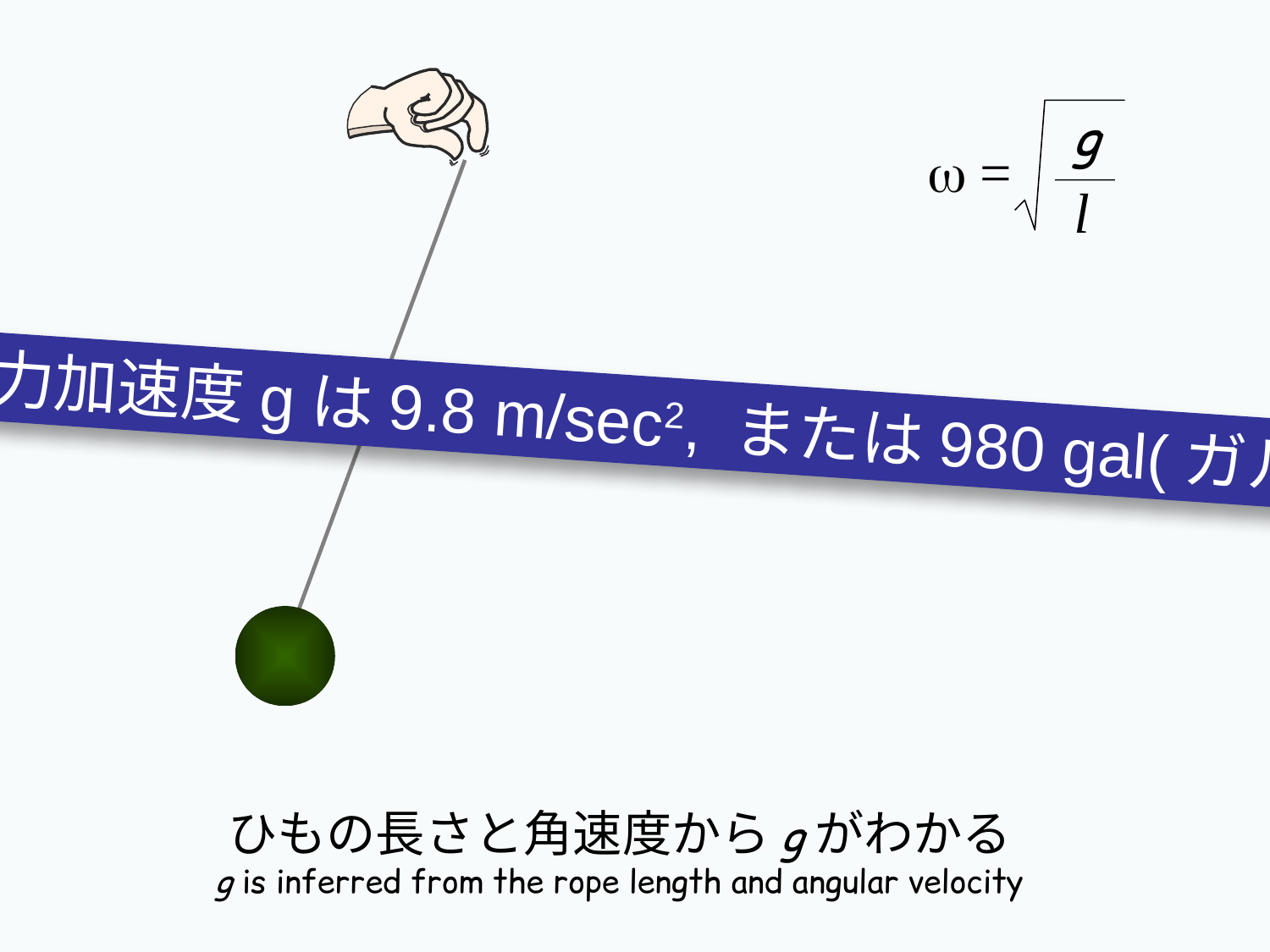

g
ω =
l

重力加速度gは9.8 m/sec2, または980 gal(ガル)

ひもの長さと角速度からgがわかる
g is inferred from the rope length and angular velocity